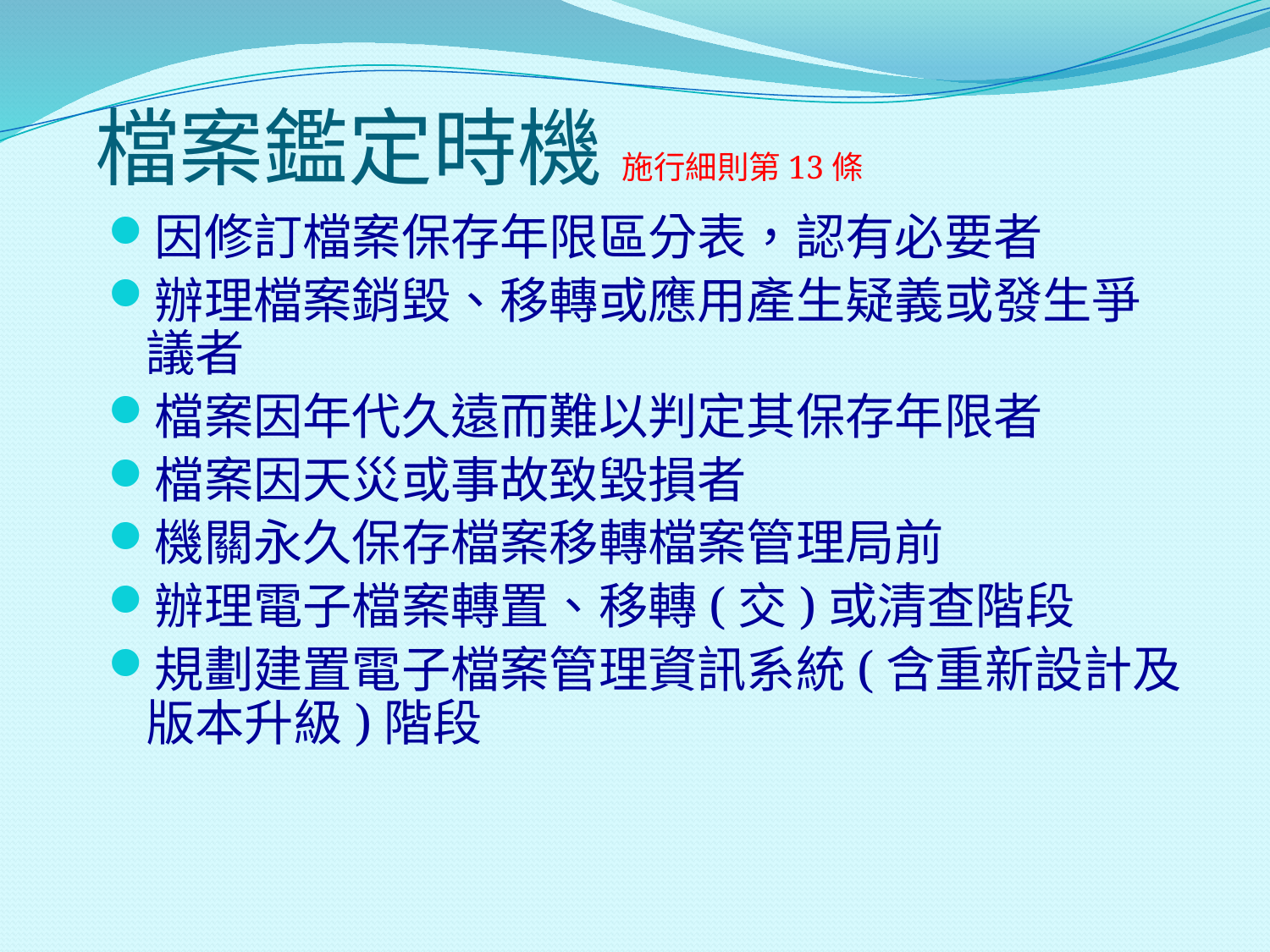

# 檔案鑑定時機 施行細則第13條
因修訂檔案保存年限區分表，認有必要者
辦理檔案銷毀、移轉或應用產生疑義或發生爭議者
檔案因年代久遠而難以判定其保存年限者
檔案因天災或事故致毀損者
機關永久保存檔案移轉檔案管理局前
辦理電子檔案轉置、移轉(交)或清查階段
規劃建置電子檔案管理資訊系統(含重新設計及版本升級)階段